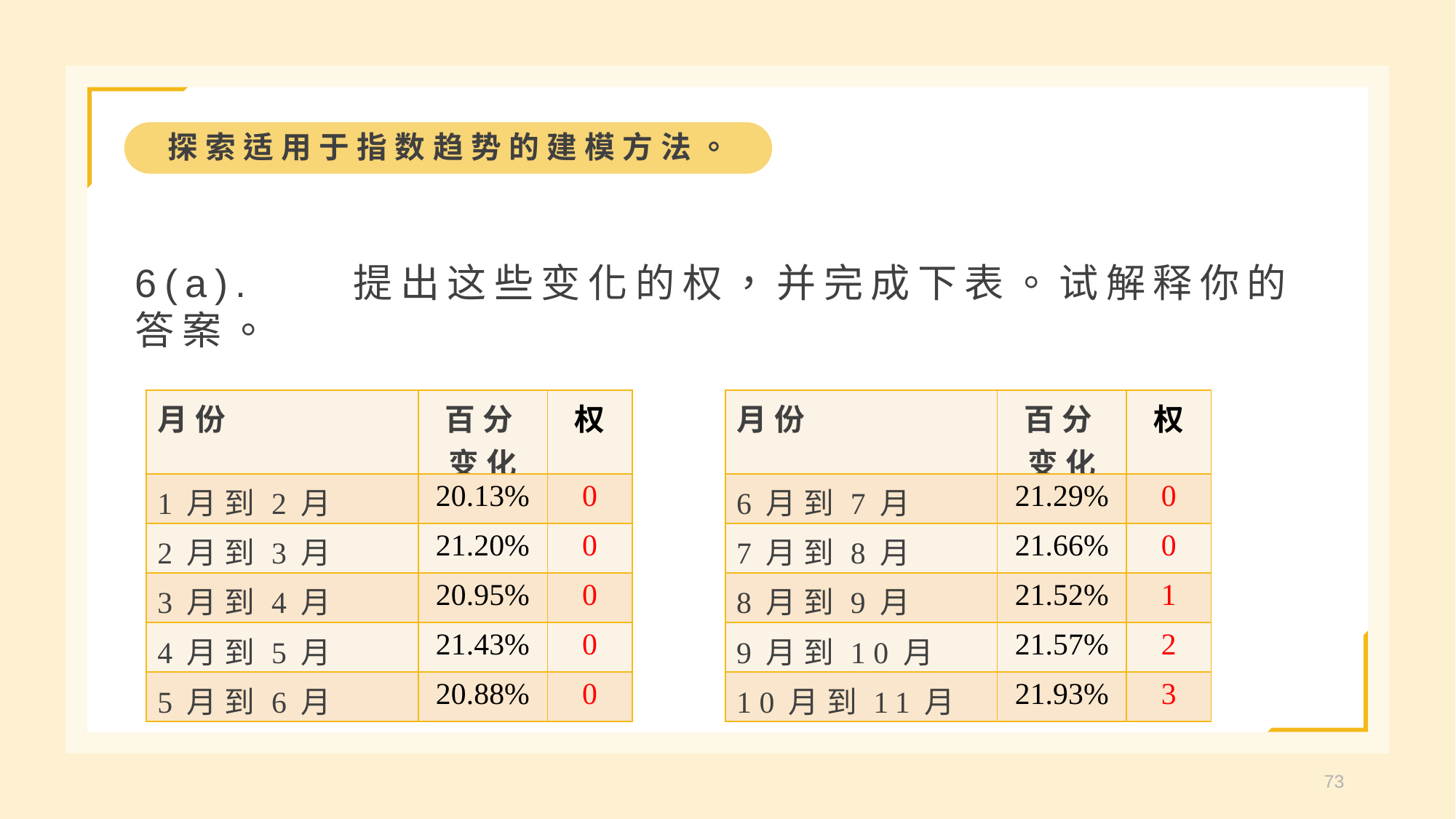

探索适用于指数趋势的建模方法。
6(a).	提出这些变化的权，并完成下表。试解释你的答案。
| 月份 | 百分变化 | 权 |
| --- | --- | --- |
| 1月到2月 | 20.13% | 0 |
| 2月到3月 | 21.20% | 0 |
| 3月到4月 | 20.95% | 0 |
| 4月到5月 | 21.43% | 0 |
| 5月到6月 | 20.88% | 0 |
| 月份 | 百分变化 | 权 |
| --- | --- | --- |
| 6月到7月 | 21.29% | 0 |
| 7月到8月 | 21.66% | 0 |
| 8月到9月 | 21.52% | 1 |
| 9月到10月 | 21.57% | 2 |
| 10月到11月 | 21.93% | 3 |
73